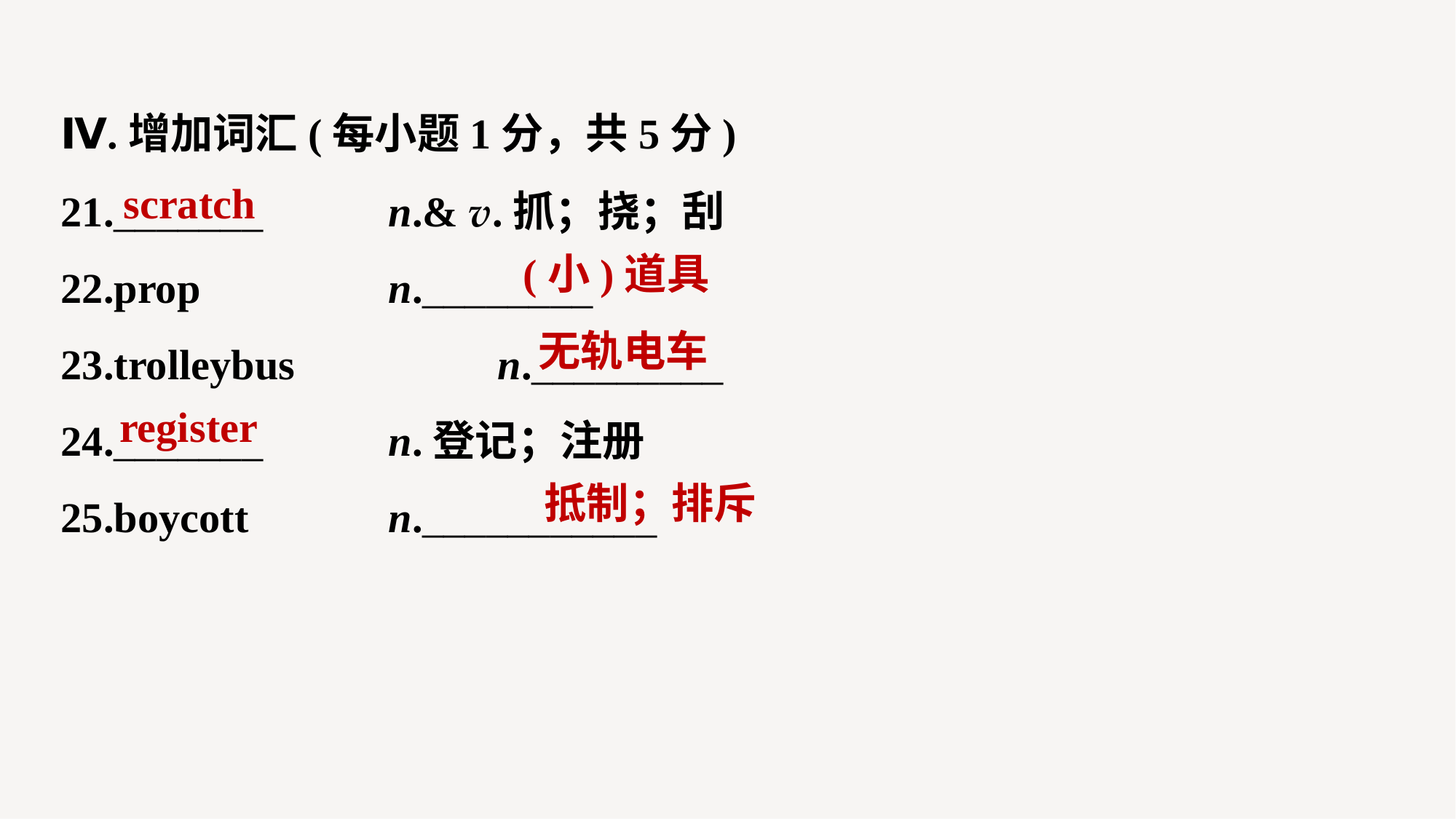

Ⅳ.增加词汇(每小题1分，共5分)
21._______ 		n.& v.抓；挠；刮
22.prop 		n.________
23.trolleybus 		n._________
24._______ 		n.登记；注册
25.boycott 		n.___________
scratch
(小)道具
无轨电车
register
抵制；排斥